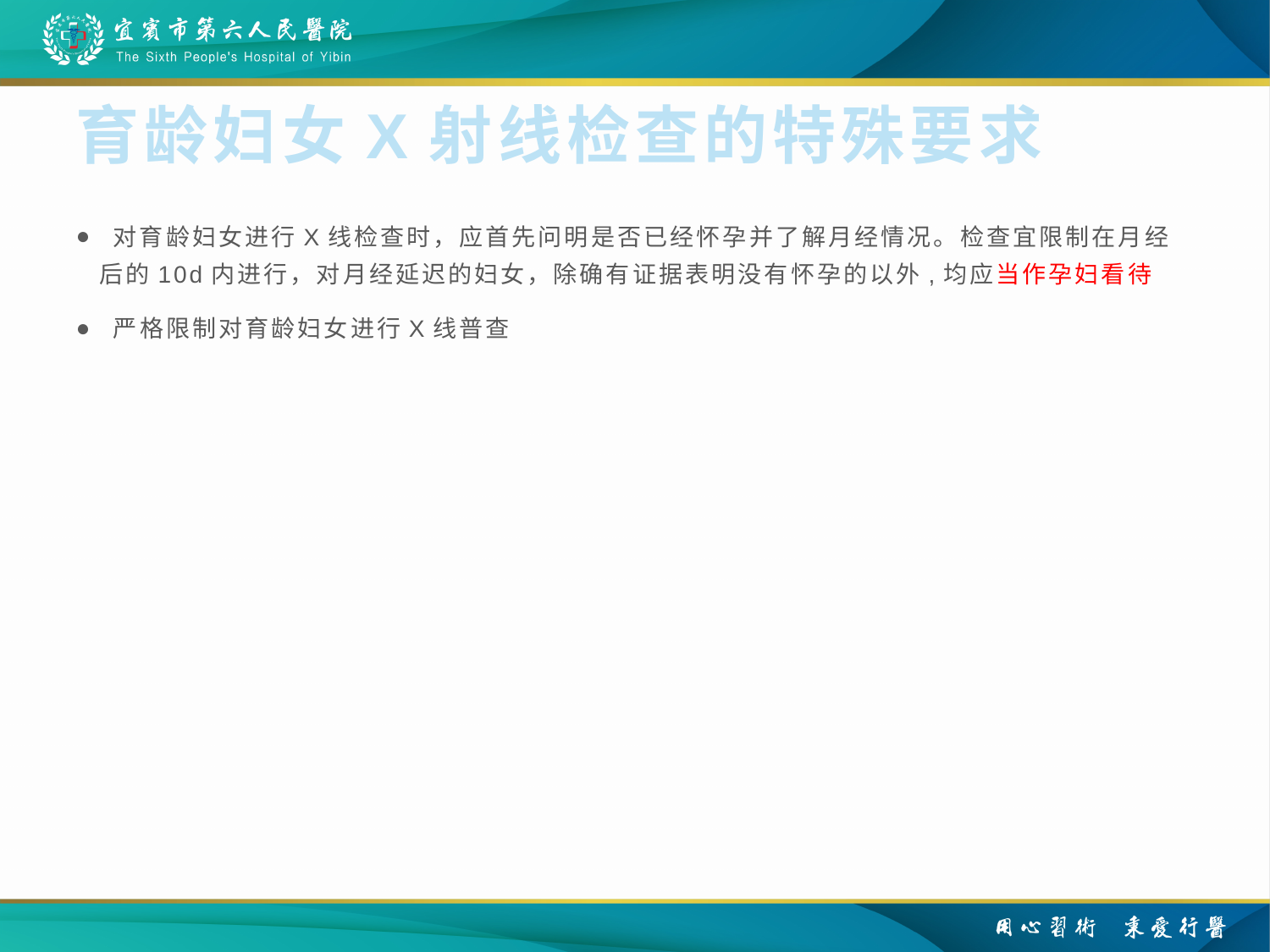

# 育龄妇女X射线检查的特殊要求
 对育龄妇女进行X线检查时，应首先问明是否已经怀孕并了解月经情况。检查宜限制在月经后的10d内进行，对月经延迟的妇女，除确有证据表明没有怀孕的以外,均应当作孕妇看待
 严格限制对育龄妇女进行X线普查